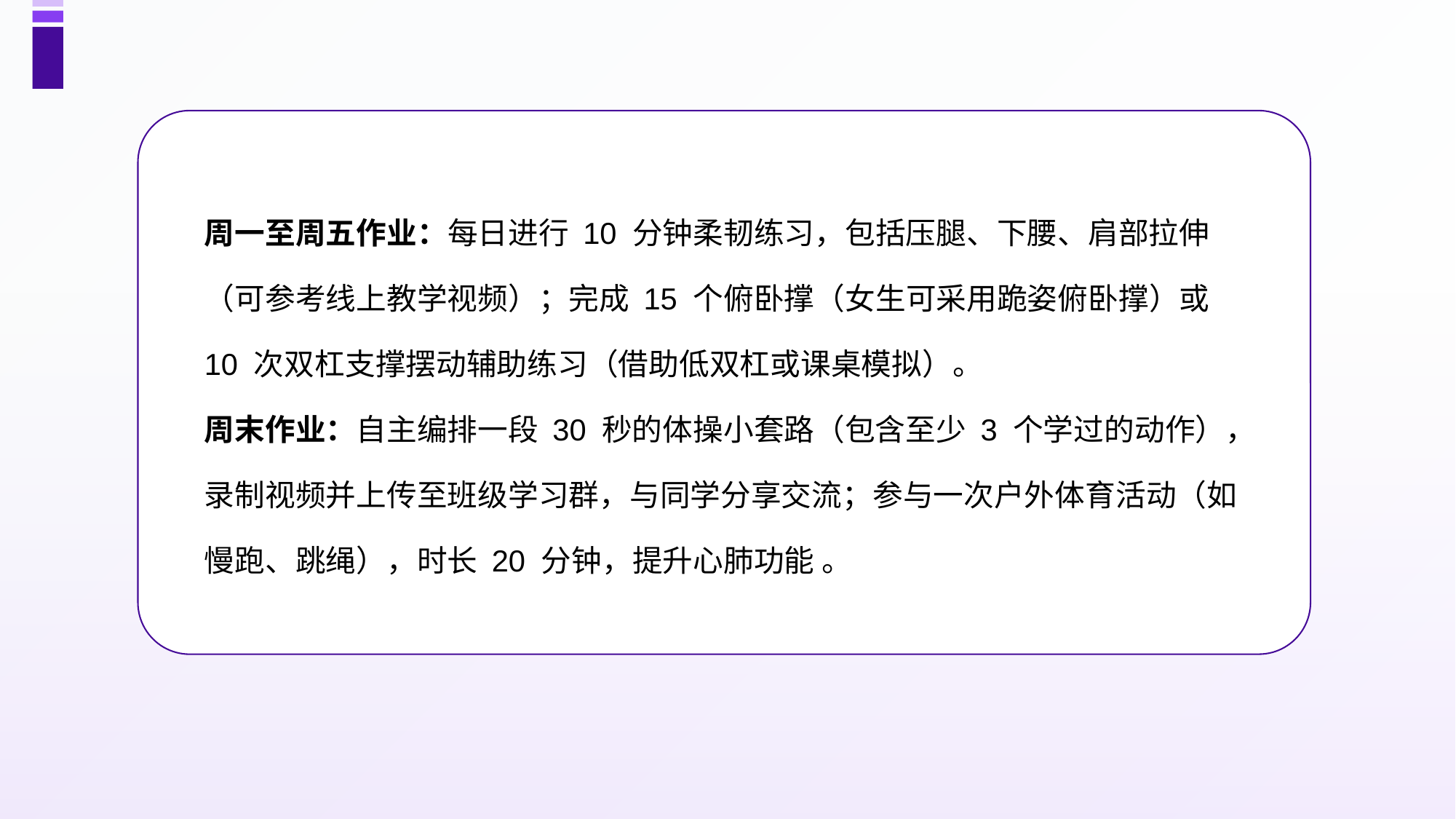

周一至周五作业：每日进行 10 分钟柔韧练习，包括压腿、下腰、肩部拉伸（可参考线上教学视频）；完成 15 个俯卧撑（女生可采用跪姿俯卧撑）或 10 次双杠支撑摆动辅助练习（借助低双杠或课桌模拟）。​
周末作业：自主编排一段 30 秒的体操小套路（包含至少 3 个学过的动作），录制视频并上传至班级学习群，与同学分享交流；参与一次户外体育活动（如慢跑、跳绳），时长 20 分钟，提升心肺功能 。
01
02
03